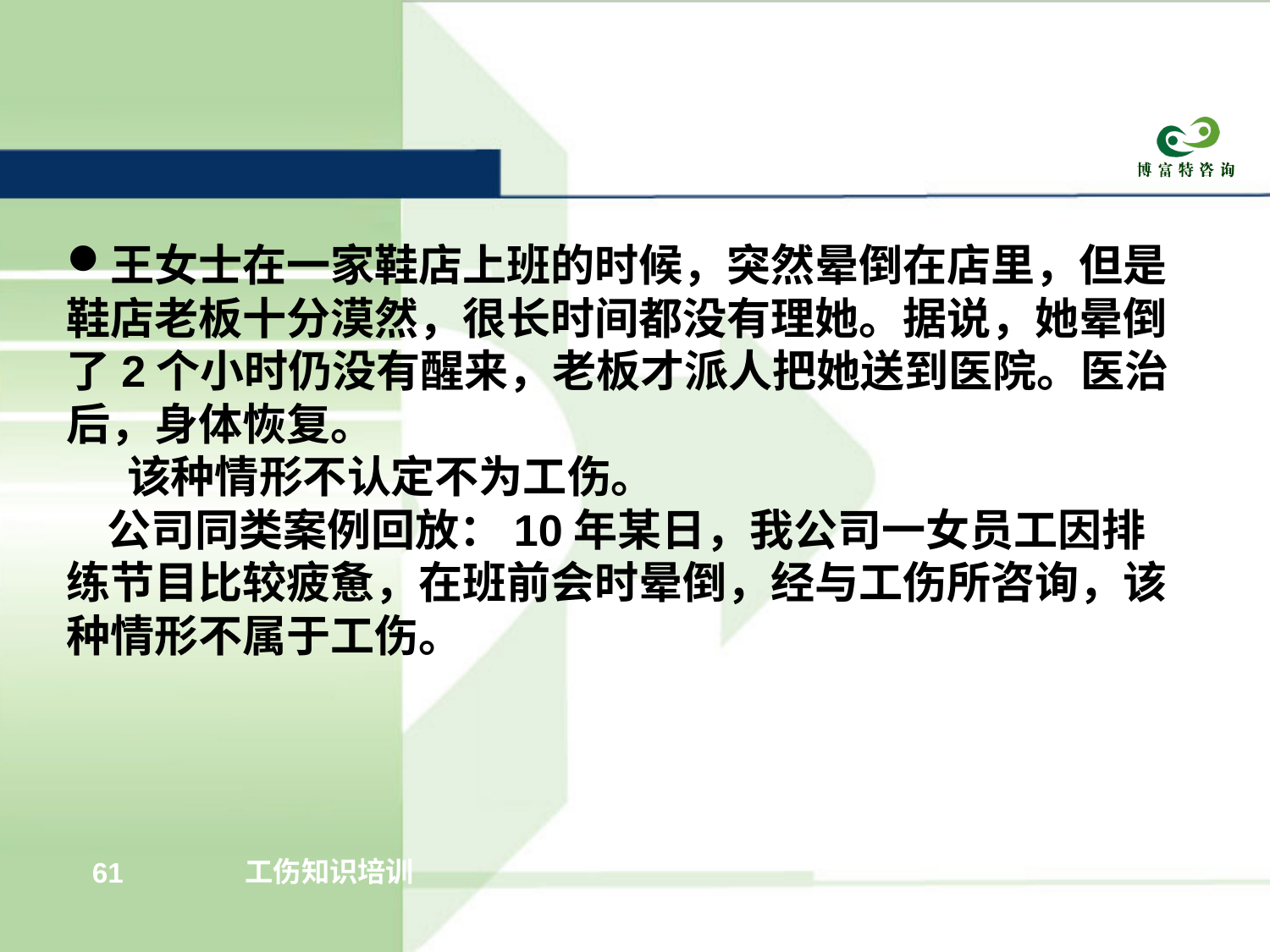

王女士在一家鞋店上班的时候，突然晕倒在店里，但是鞋店老板十分漠然，很长时间都没有理她。据说，她晕倒了2个小时仍没有醒来，老板才派人把她送到医院。医治后，身体恢复。
     该种情形不认定不为工伤。
   公司同类案例回放：10年某日，我公司一女员工因排练节目比较疲惫，在班前会时晕倒，经与工伤所咨询，该种情形不属于工伤。
工伤知识培训
61